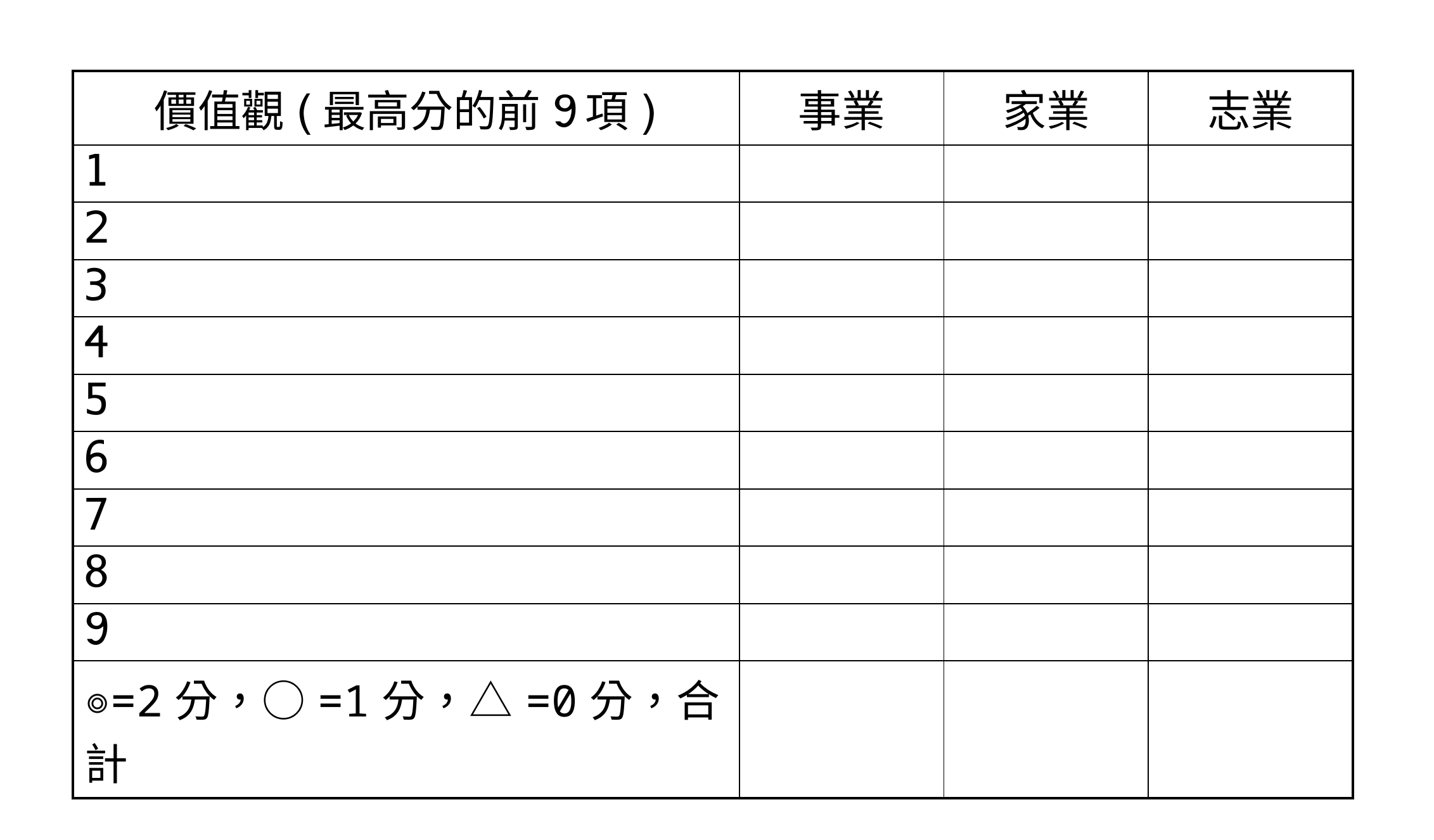

| 價值觀(最高分的前9項) | 事業 | 家業 | 志業 |
| --- | --- | --- | --- |
| 1 |  |  |  |
| 2 |  |  |  |
| 3 |  |  |  |
| 4 |  |  |  |
| 5 |  |  |  |
| 6 |  |  |  |
| 7 |  |  |  |
| 8 |  |  |  |
| 9 |  |  |  |
| ◎=2分，○=1分，△=0分，合計 |  |  |  |